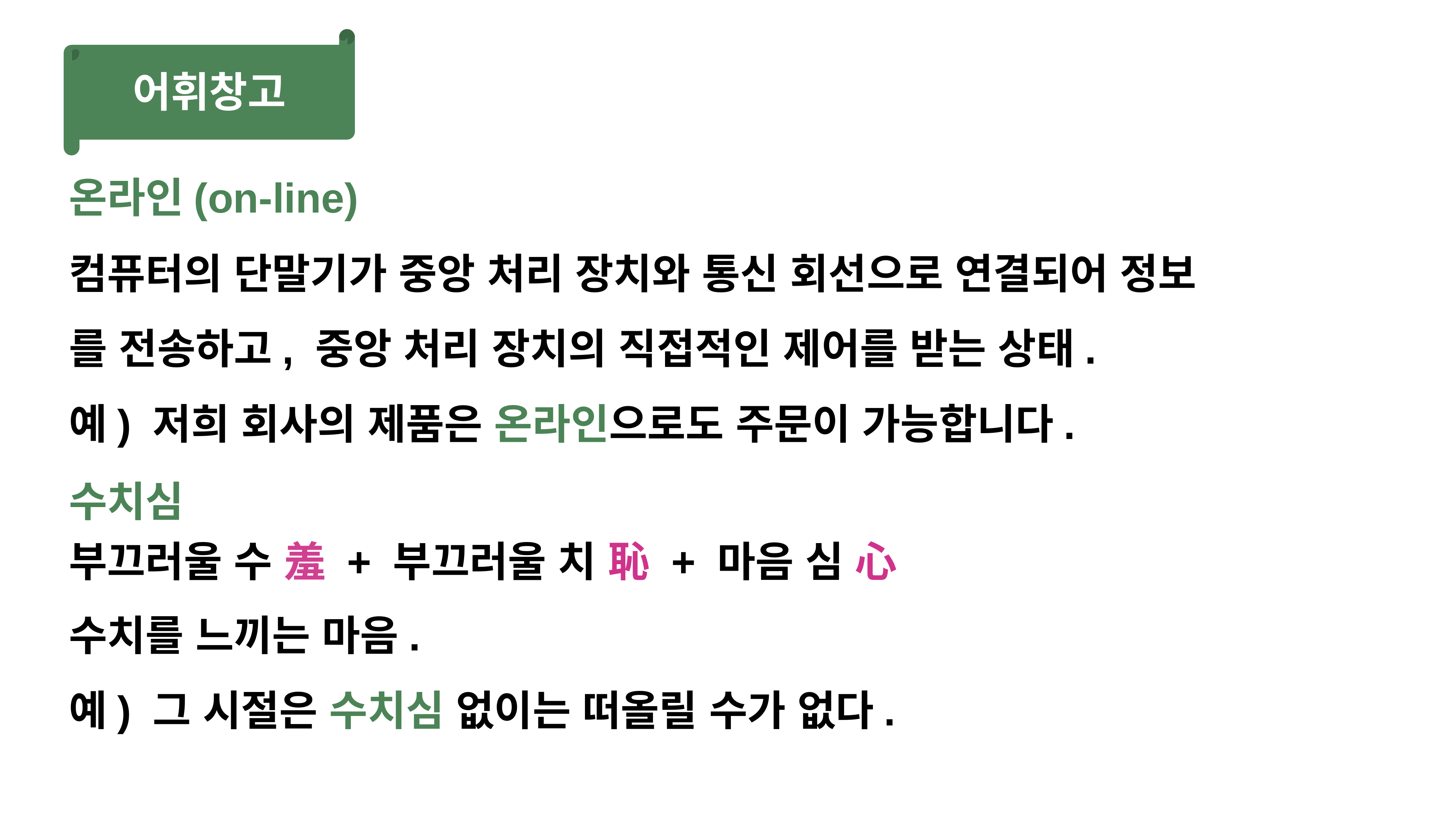

어휘창고
온라인(on-line)
컴퓨터의 단말기가 중앙 처리 장치와 통신 회선으로 연결되어 정보
를 전송하고, 중앙 처리 장치의 직접적인 제어를 받는 상태.
예) 저희 회사의 제품은 온라인으로도 주문이 가능합니다.
수치심
부끄러울 수 羞 + 부끄러울 치 恥 + 마음 심 心
수치를 느끼는 마음.
예) 그 시절은 수치심 없이는 떠올릴 수가 없다.